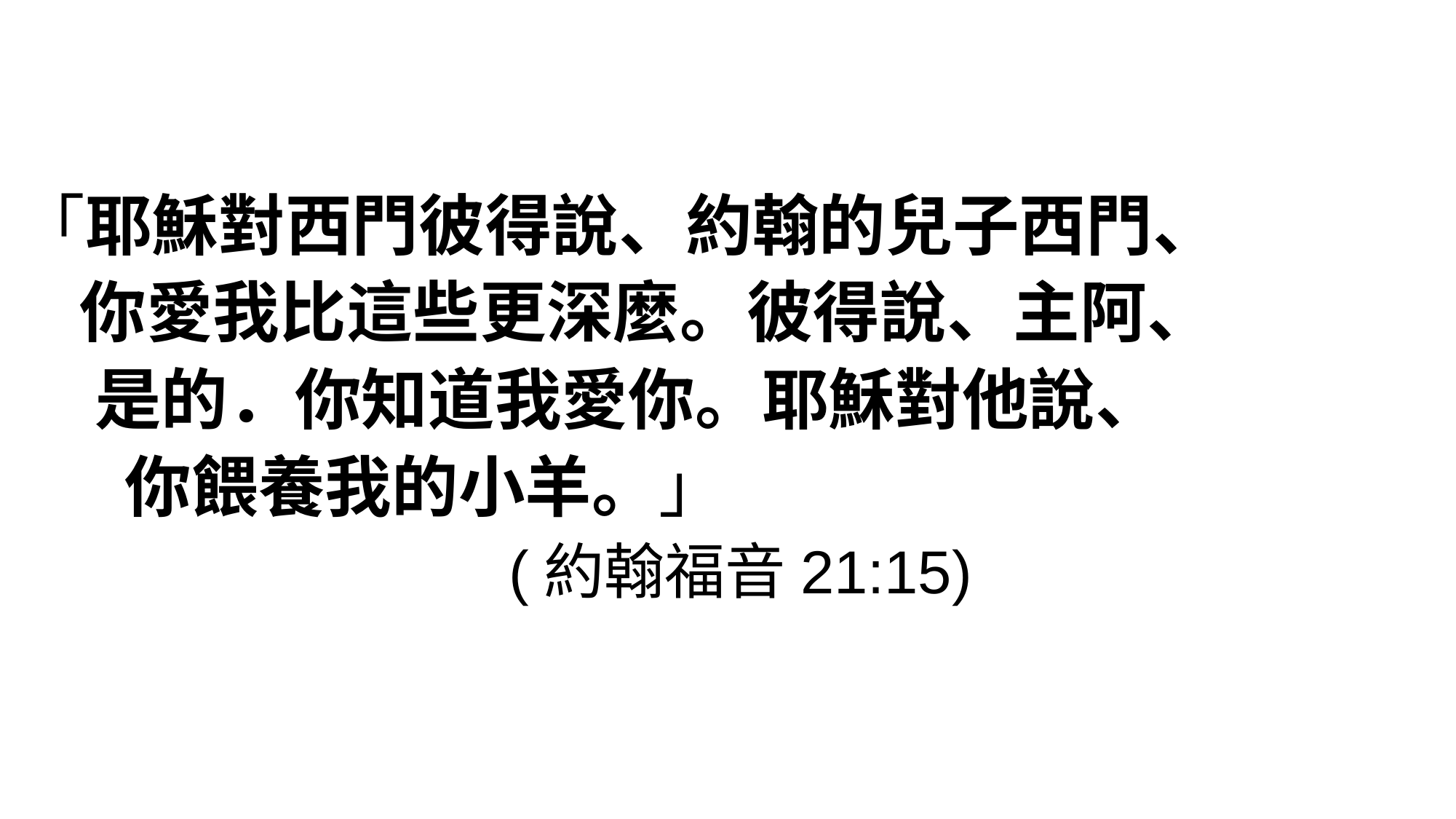

「耶穌對西門彼得說、約翰的兒子西門、
   你愛我比這些更深麼。彼得說、主阿、
    是的．你知道我愛你。耶穌對他說、
      你餵養我的小羊。」
                             (約翰福音21:15)